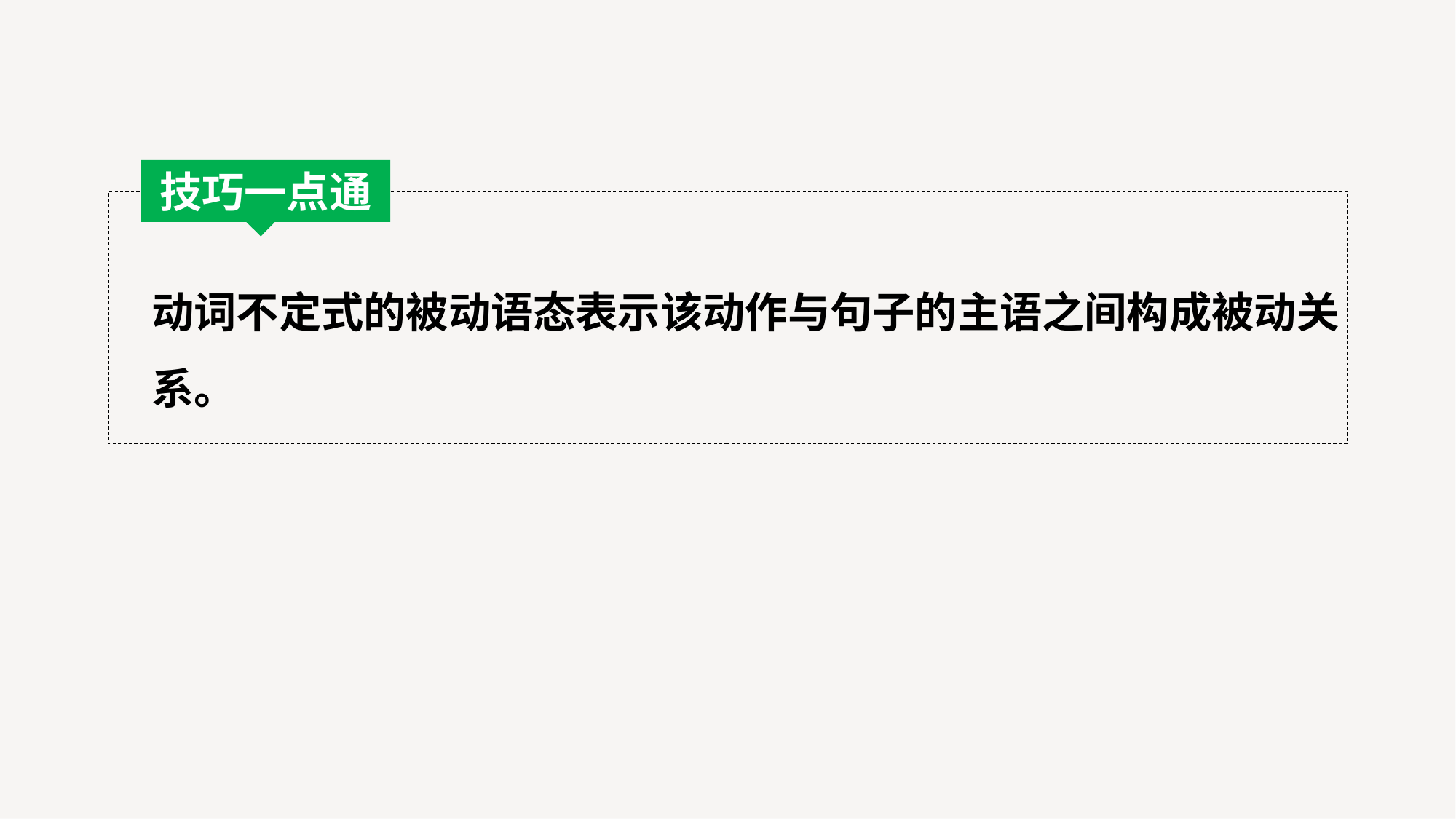

技巧一点通

动词不定式的被动语态表示该动作与句子的主语之间构成被动关系。